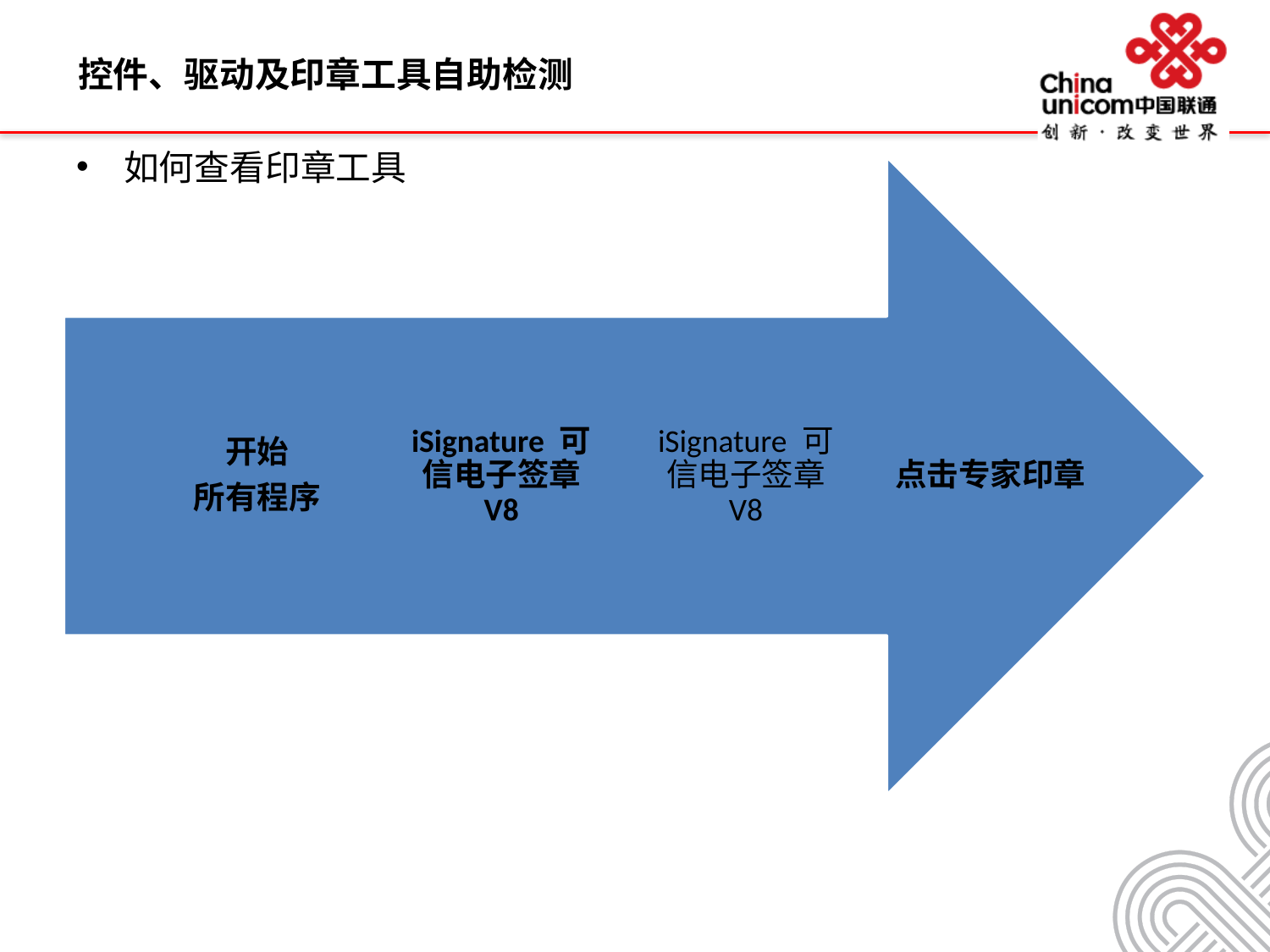

# 控件、驱动及印章工具自助检测
如何查看印章工具

点击专家印章
iSignature 可信电子签章 V8
iSignature 可信电子签章 V8
开始
所有程序